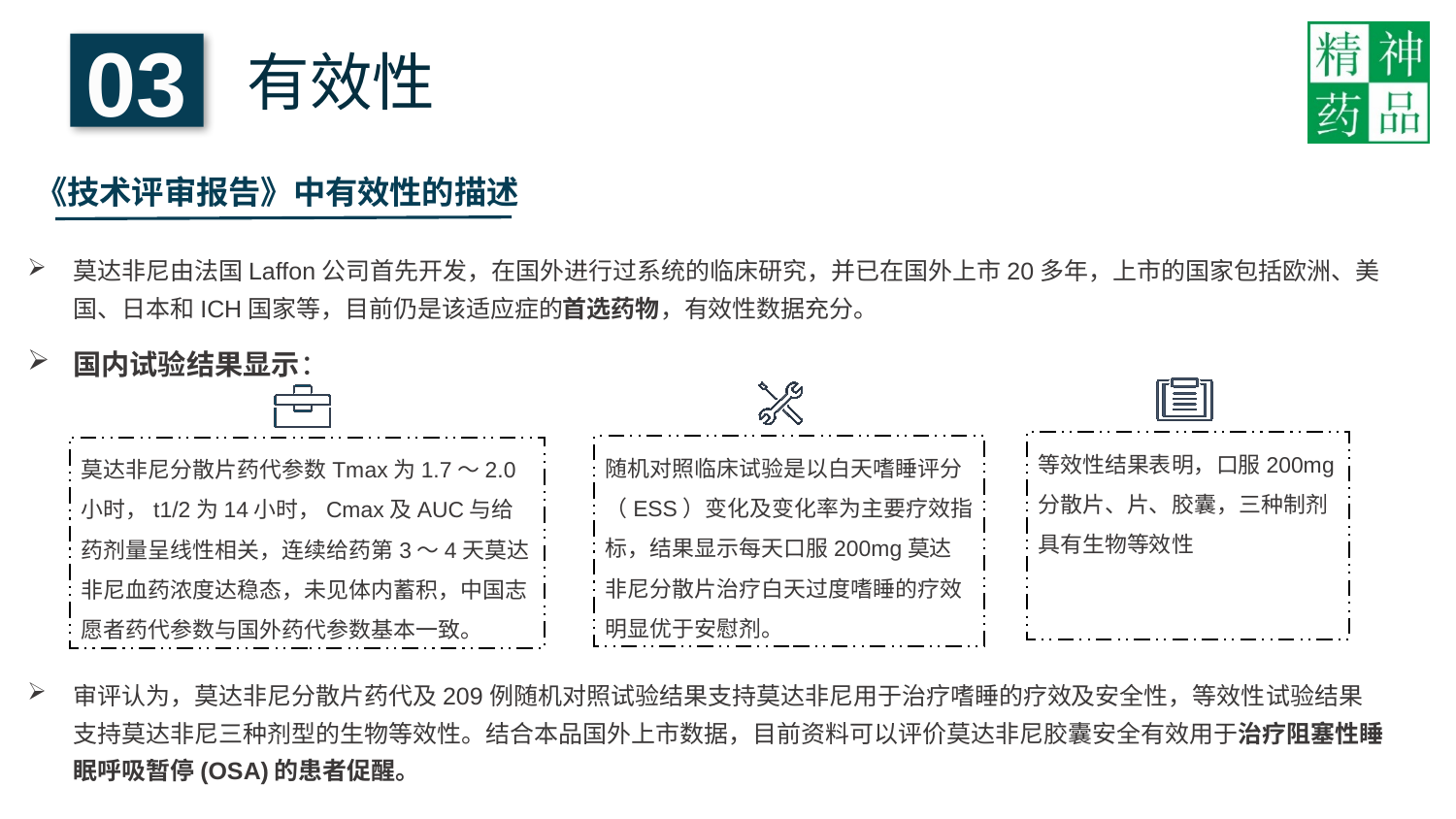

03
有效性
《技术评审报告》中有效性的描述

莫达非尼由法国Laffon公司首先开发，在国外进行过系统的临床研究，并已在国外上市20多年，上市的国家包括欧洲、美国、日本和ICH国家等，目前仍是该适应症的首选药物，有效性数据充分。
国内试验结果显示：

审评认为，莫达非尼分散片药代及209例随机对照试验结果支持莫达非尼用于治疗嗜睡的疗效及安全性，等效性试验结果支持莫达非尼三种剂型的生物等效性。结合本品国外上市数据，目前资料可以评价莫达非尼胶囊安全有效用于治疗阻塞性睡眠呼吸暂停(OSA)的患者促醒。

等效性结果表明，口服200mg分散片、片、胶囊，三种制剂具有生物等效性

随机对照临床试验是以白天嗜睡评分（ESS）变化及变化率为主要疗效指标，结果显示每天口服200mg莫达非尼分散片治疗白天过度嗜睡的疗效明显优于安慰剂。
莫达非尼分散片药代参数Tmax为1.7～2.0小时，t1/2为14小时，Cmax及AUC与给药剂量呈线性相关，连续给药第3～4天莫达非尼血药浓度达稳态，未见体内蓄积，中国志愿者药代参数与国外药代参数基本一致。